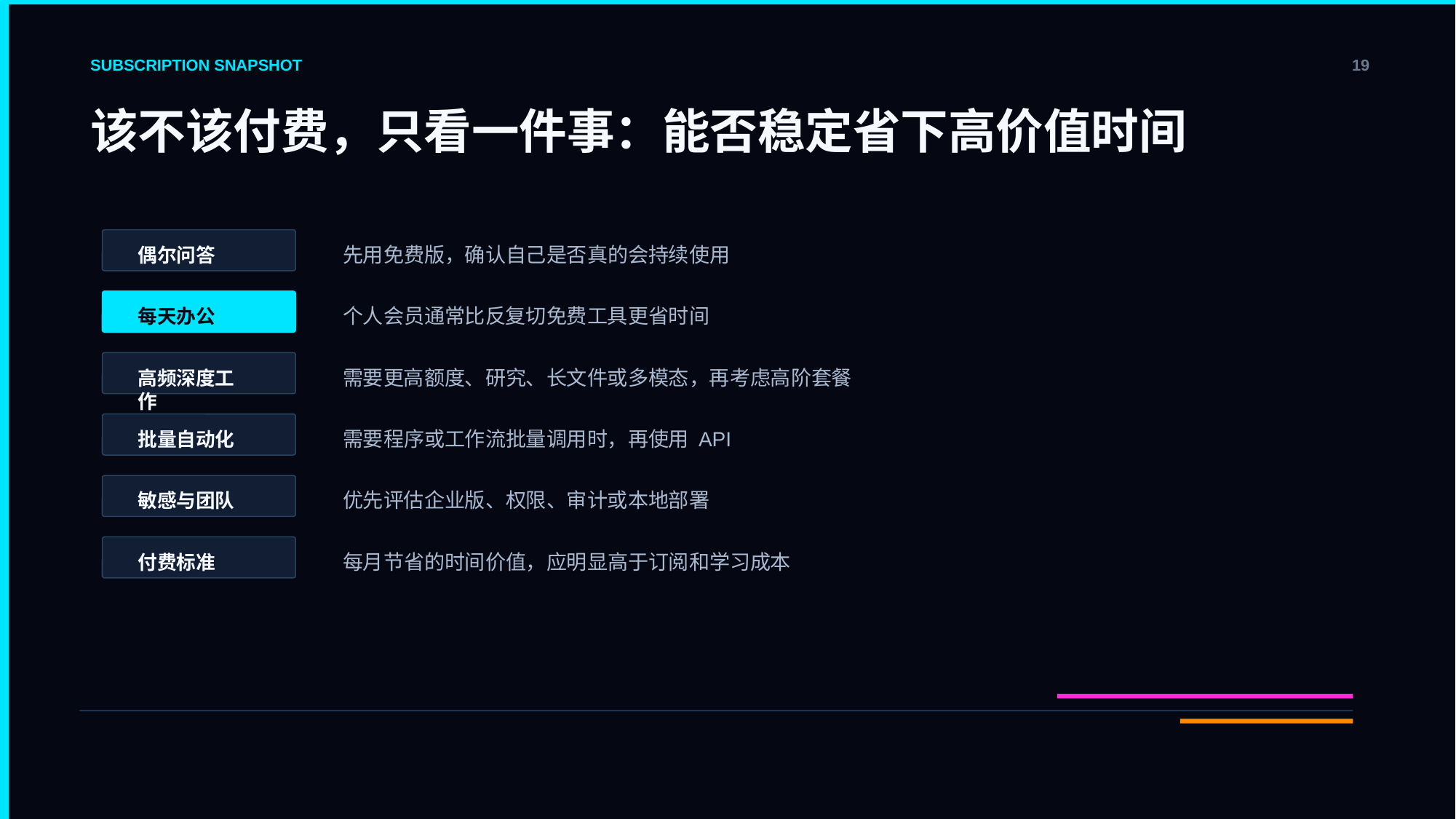

SUBSCRIPTION SNAPSHOT
19
该不该付费，只看一件事：能否稳定省下高价值时间

先用免费版，确认自己是否真的会持续使用
偶尔问答

个人会员通常比反复切免费工具更省时间
每天办公

需要更高额度、研究、长文件或多模态，再考虑高阶套餐
高频深度工作

需要程序或工作流批量调用时，再使用 API
批量自动化

优先评估企业版、权限、审计或本地部署
敏感与团队

每月节省的时间价值，应明显高于订阅和学习成本
付费标准